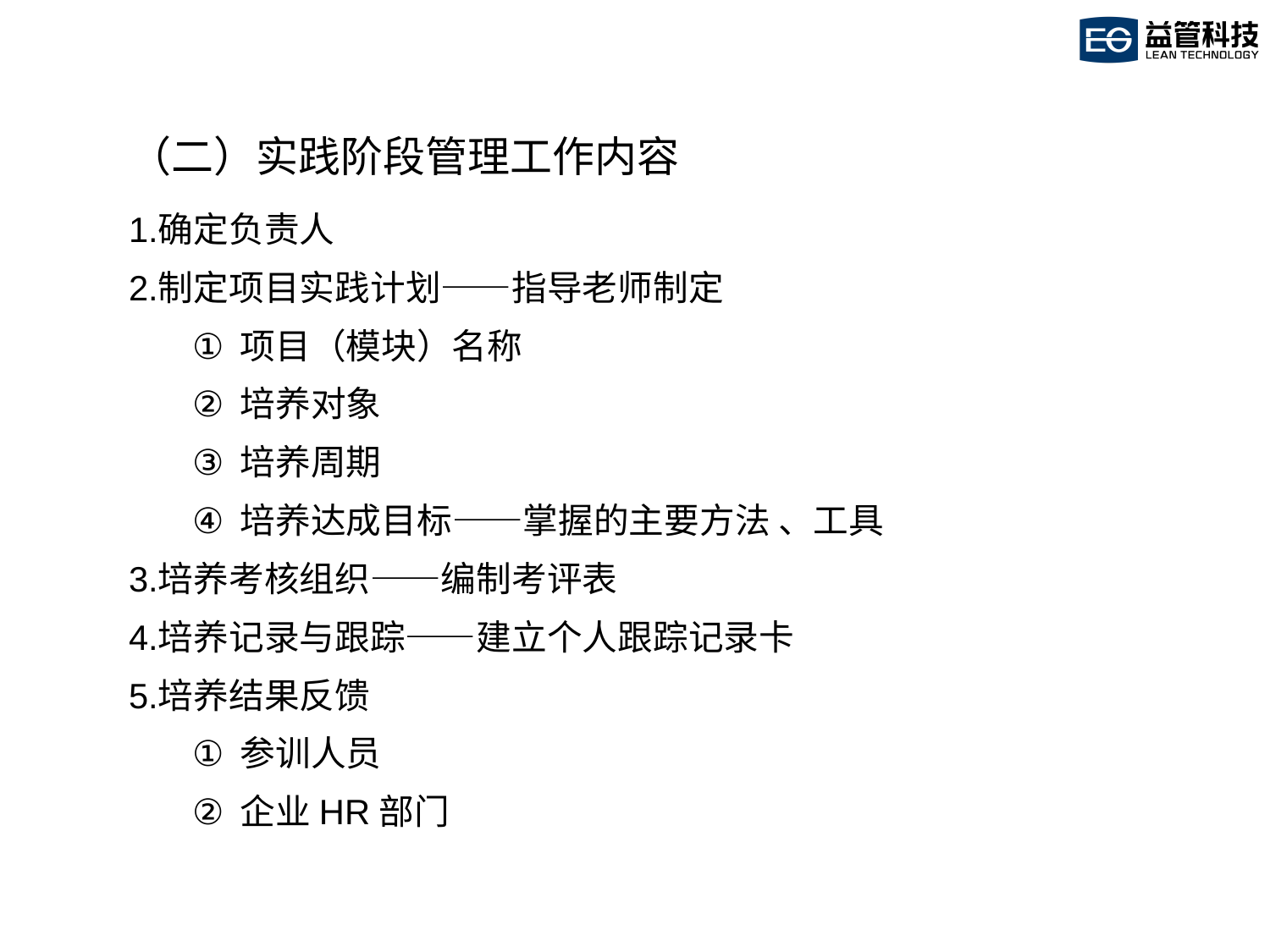

（二）实践阶段管理工作内容
确定负责人
制定项目实践计划——指导老师制定
项目（模块）名称
培养对象
培养周期
培养达成目标——掌握的主要方法 、工具
培养考核组织——编制考评表
培养记录与跟踪——建立个人跟踪记录卡
培养结果反馈
参训人员
企业HR部门